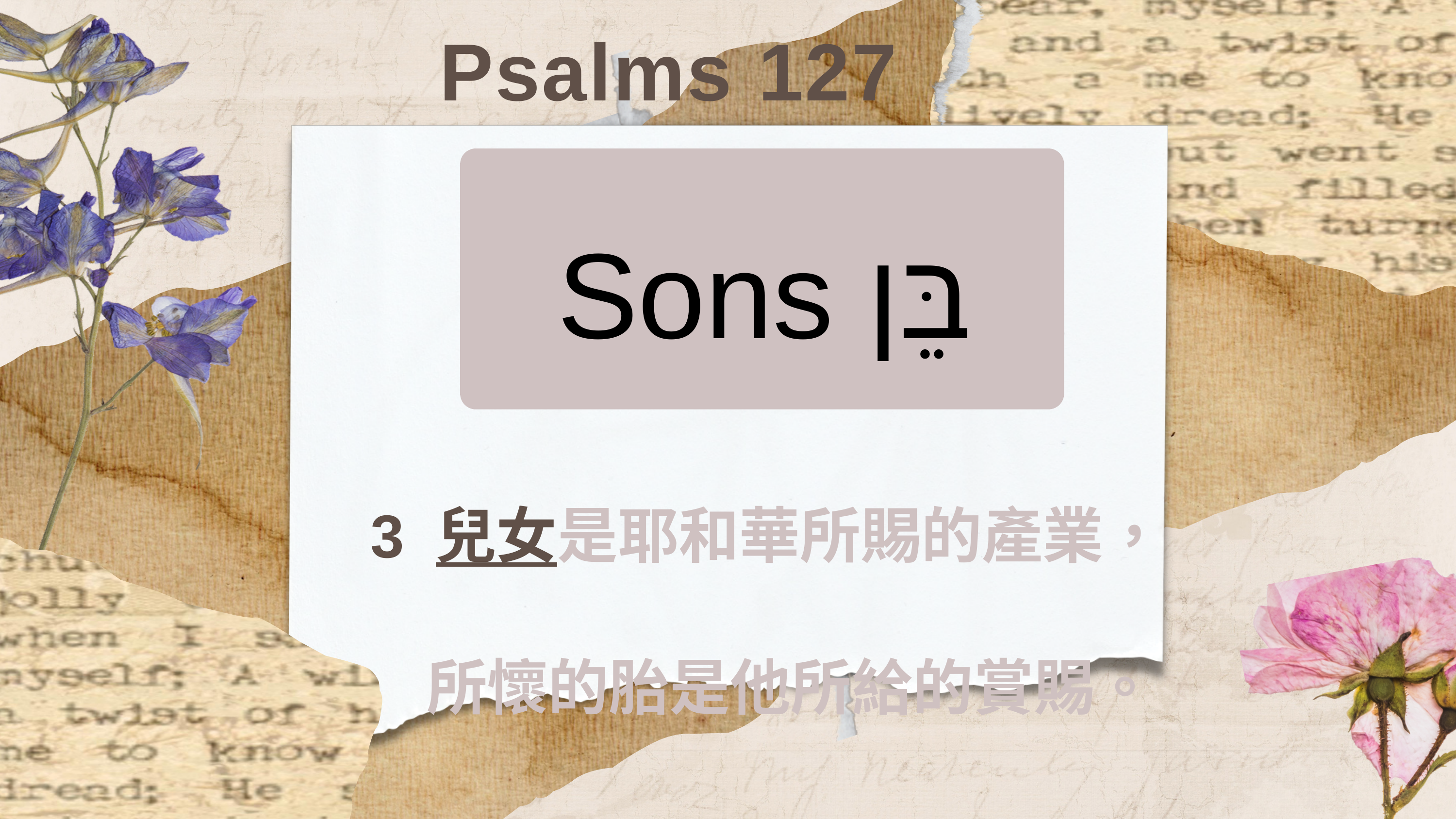

Psalms 127

Sons בֵּן

3 兒女是耶和華所賜的產業，
   所懷的胎是他所給的賞賜。